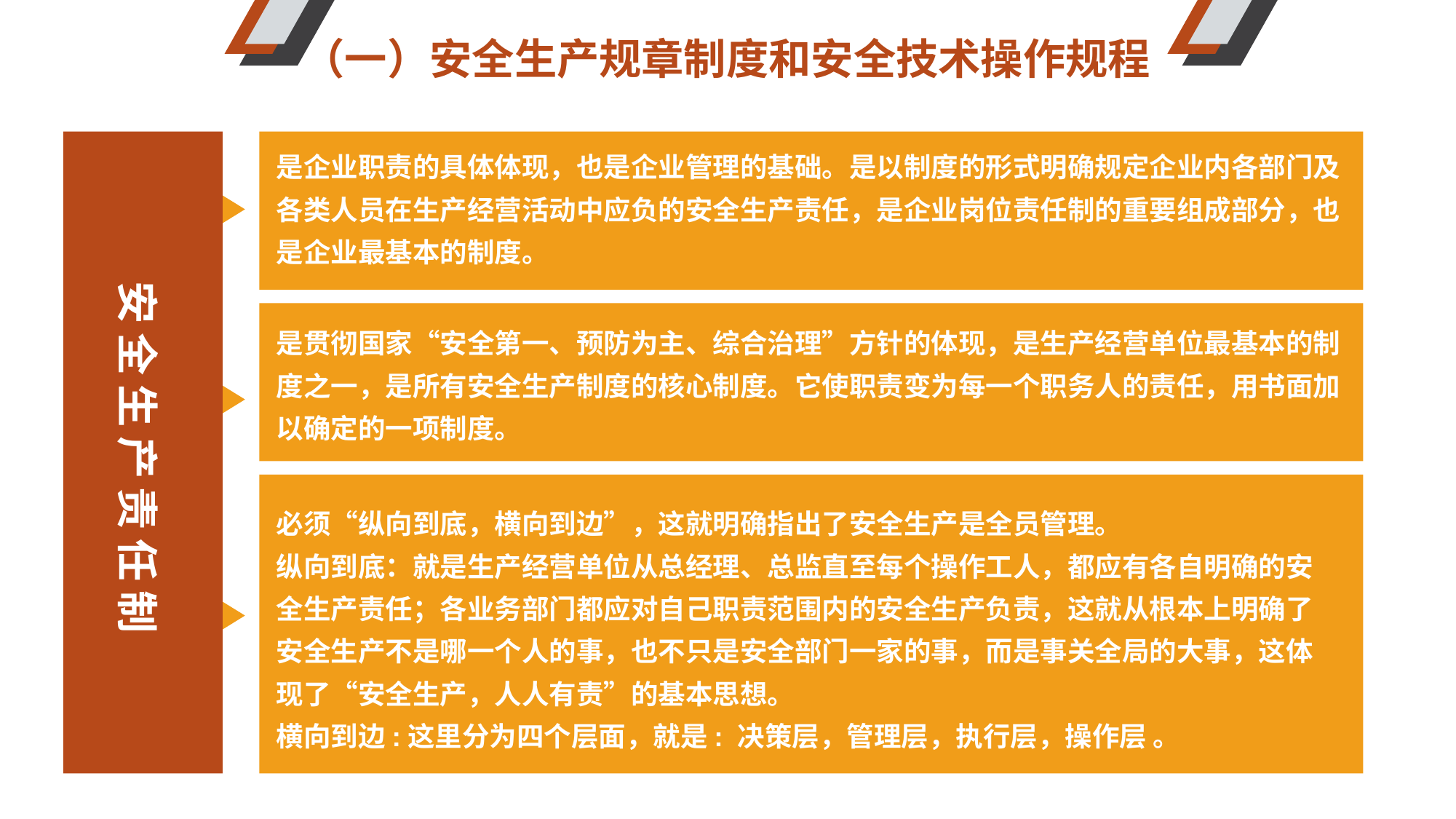

（一）安全生产规章制度和安全技术操作规程

是企业职责的具体体现，也是企业管理的基础。是以制度的形式明确规定企业内各部门及各类人员在生产经营活动中应负的安全生产责任，是企业岗位责任制的重要组成部分，也是企业最基本的制度。

安全生产责任制

是贯彻国家“安全第一、预防为主、综合治理”方针的体现，是生产经营单位最基本的制度之一，是所有安全生产制度的核心制度。它使职责变为每一个职务人的责任，用书面加以确定的一项制度。

必须“纵向到底，横向到边”，这就明确指出了安全生产是全员管理。
纵向到底：就是生产经营单位从总经理、总监直至每个操作工人，都应有各自明确的安全生产责任；各业务部门都应对自己职责范围内的安全生产负责，这就从根本上明确了安全生产不是哪一个人的事，也不只是安全部门一家的事，而是事关全局的大事，这体现了“安全生产，人人有责”的基本思想。
横向到边:这里分为四个层面，就是: 决策层，管理层，执行层，操作层 。